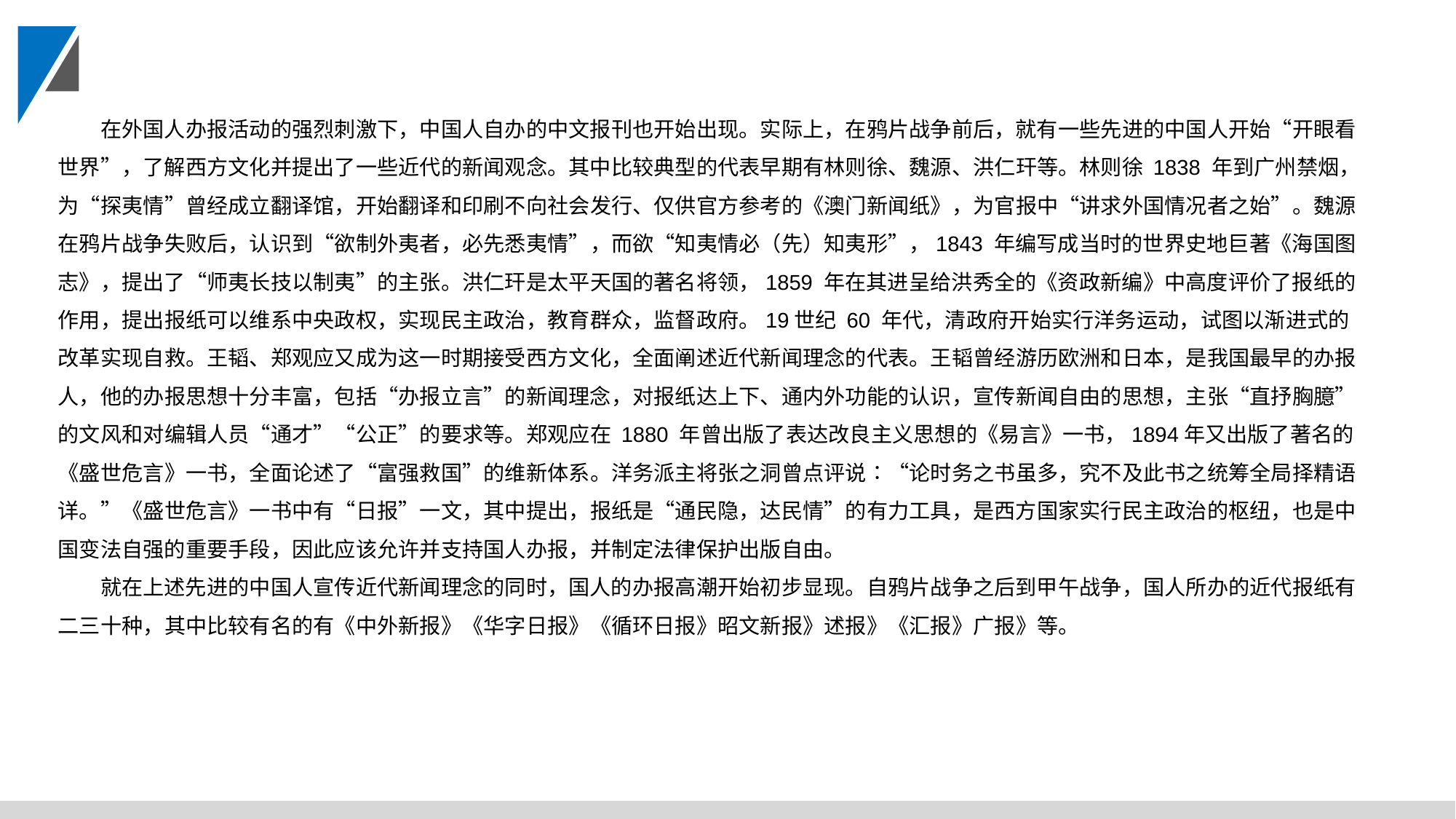

在外国人办报活动的强烈刺激下，中国人自办的中文报刊也开始出现。实际上，在鸦片战争前后，就有一些先进的中国人开始“开眼看世界”，了解西方文化并提出了一些近代的新闻观念。其中比较典型的代表早期有林则徐、魏源、洪仁玕等。林则徐 1838 年到广州禁烟，为“探夷情”曾经成立翻译馆，开始翻译和印刷不向社会发行、仅供官方参考的《澳门新闻纸》，为官报中“讲求外国情况者之始”。魏源在鸦片战争失败后，认识到“欲制外夷者，必先悉夷情”，而欲“知夷情必（先）知夷形”，1843 年编写成当时的世界史地巨著《海国图志》，提出了“师夷长技以制夷”的主张。洪仁玕是太平天国的著名将领，1859 年在其进呈给洪秀全的《资政新编》中高度评价了报纸的作用，提出报纸可以维系中央政权，实现民主政治，教育群众，监督政府。19世纪 60 年代，清政府开始实行洋务运动，试图以渐进式的改革实现自救。王韬、郑观应又成为这一时期接受西方文化，全面阐述近代新闻理念的代表。王韬曾经游历欧洲和日本，是我国最早的办报人，他的办报思想十分丰富，包括“办报立言”的新闻理念，对报纸达上下、通内外功能的认识，宣传新闻自由的思想，主张“直抒胸臆”的文风和对编辑人员“通才”“公正”的要求等。郑观应在 1880 年曾出版了表达改良主义思想的《易言》一书，1894年又出版了著名的《盛世危言》一书，全面论述了“富强救国”的维新体系。洋务派主将张之洞曾点评说∶“论时务之书虽多，究不及此书之统筹全局择精语详。”《盛世危言》一书中有“日报”一文，其中提出，报纸是“通民隐，达民情”的有力工具，是西方国家实行民主政治的枢纽，也是中国变法自强的重要手段，因此应该允许并支持国人办报，并制定法律保护出版自由。
就在上述先进的中国人宣传近代新闻理念的同时，国人的办报高潮开始初步显现。自鸦片战争之后到甲午战争，国人所办的近代报纸有二三十种，其中比较有名的有《中外新报》《华字日报》《循环日报》昭文新报》述报》《汇报》广报》等。